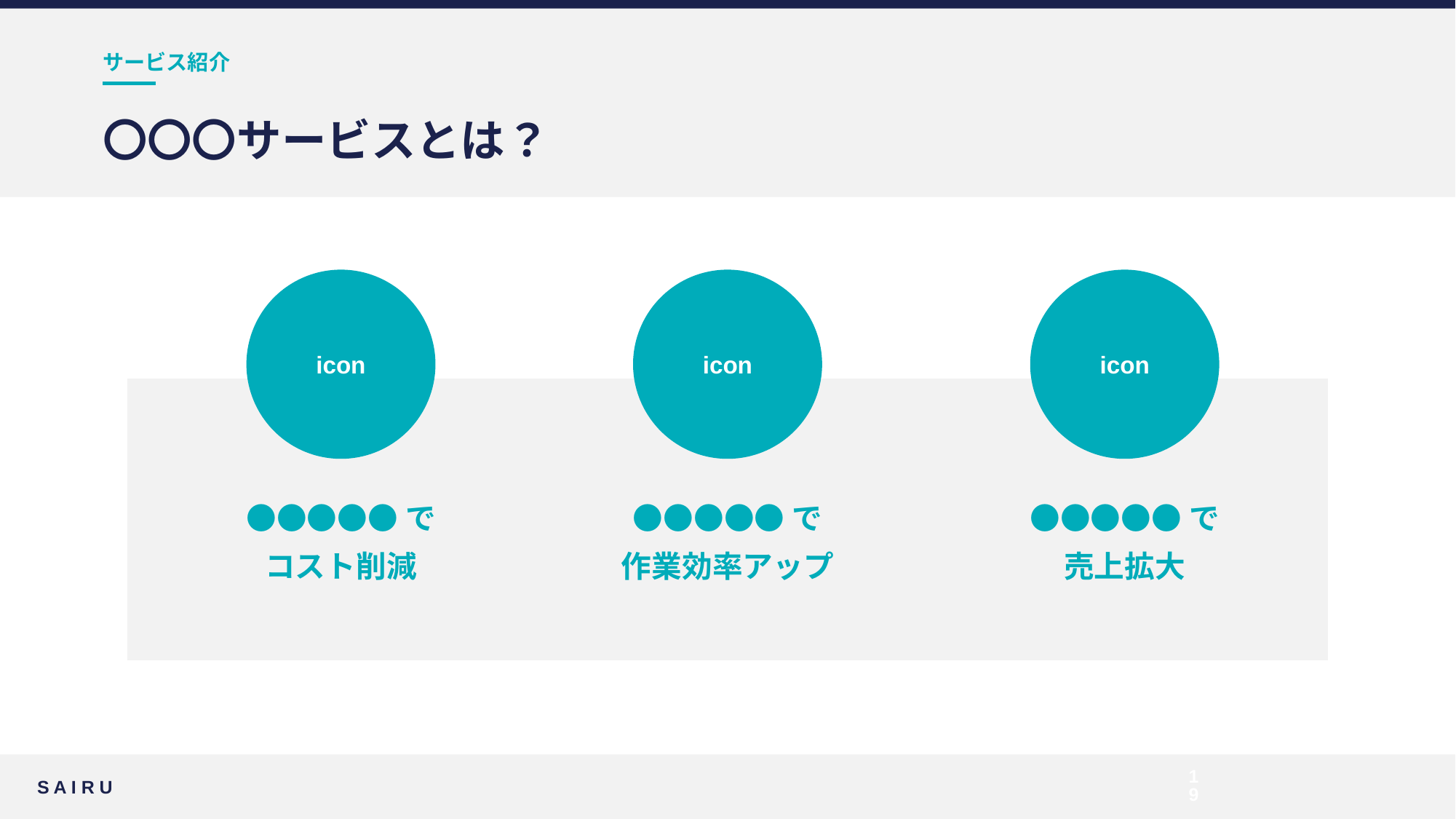

サービス紹介
# 〇〇〇サービスとは？
icon
icon
icon

●●●●●で
コスト削減
●●●●●で
作業効率アップ
●●●●●で
売上拡大
19
S A I R U